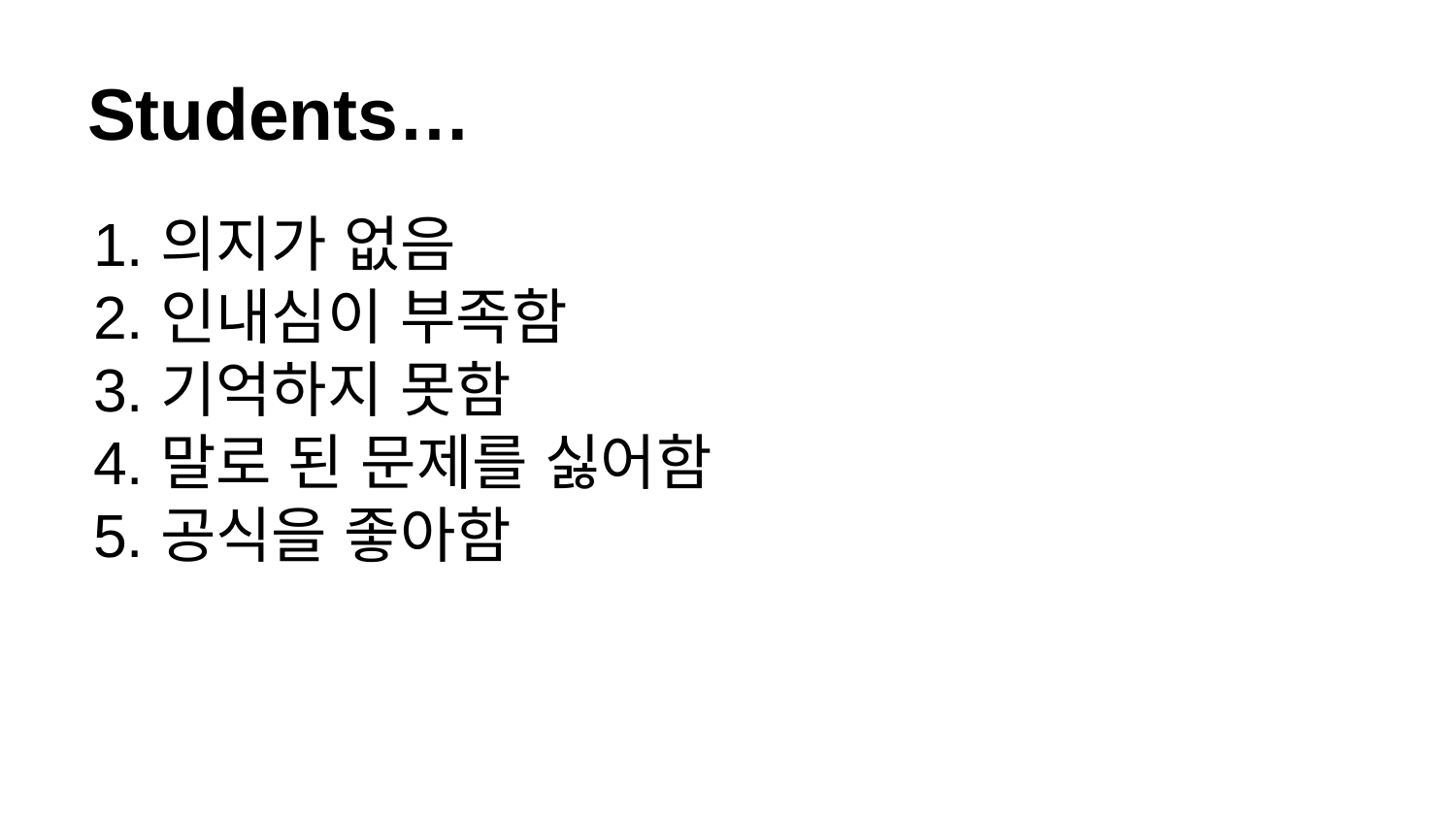

# Students…
의지가 없음
인내심이 부족함
기억하지 못함
말로 된 문제를 싫어함
공식을 좋아함